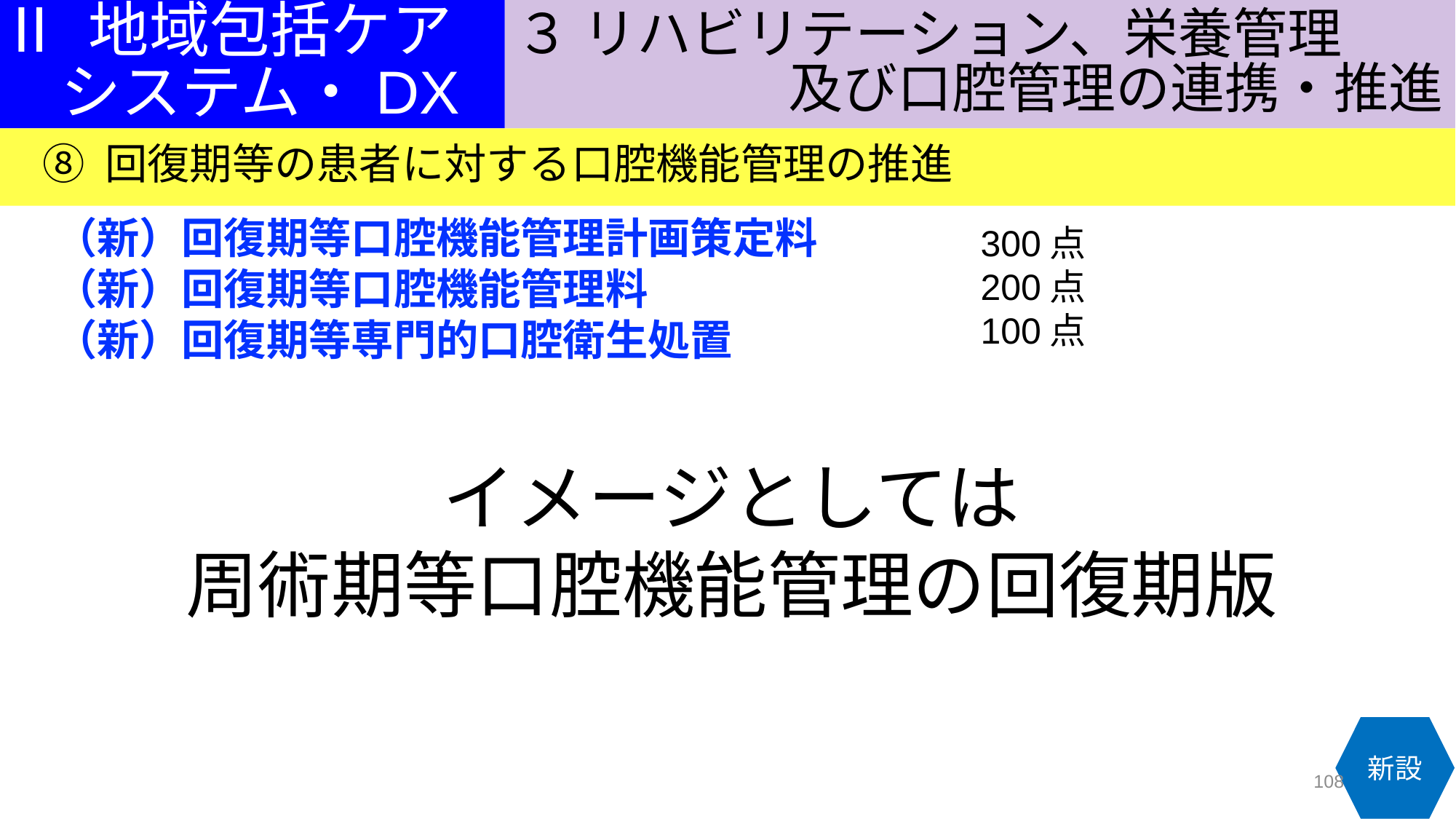

３ リハビリテーション、栄養管理
　　　　　及び口腔管理の連携・推進
Ⅱ 地域包括ケア
　システム・DX
⑧ 回復期等の患者に対する口腔機能管理の推進
（新）回復期等口腔機能管理計画策定料　　　●●点
（新）回復期等口腔機能管理料　　　　　　　●●点
（新）回復期等専門的口腔衛生処置

イメージとしては
周術期等口腔機能管理の回復期版
300点
200点
100点

新設
108